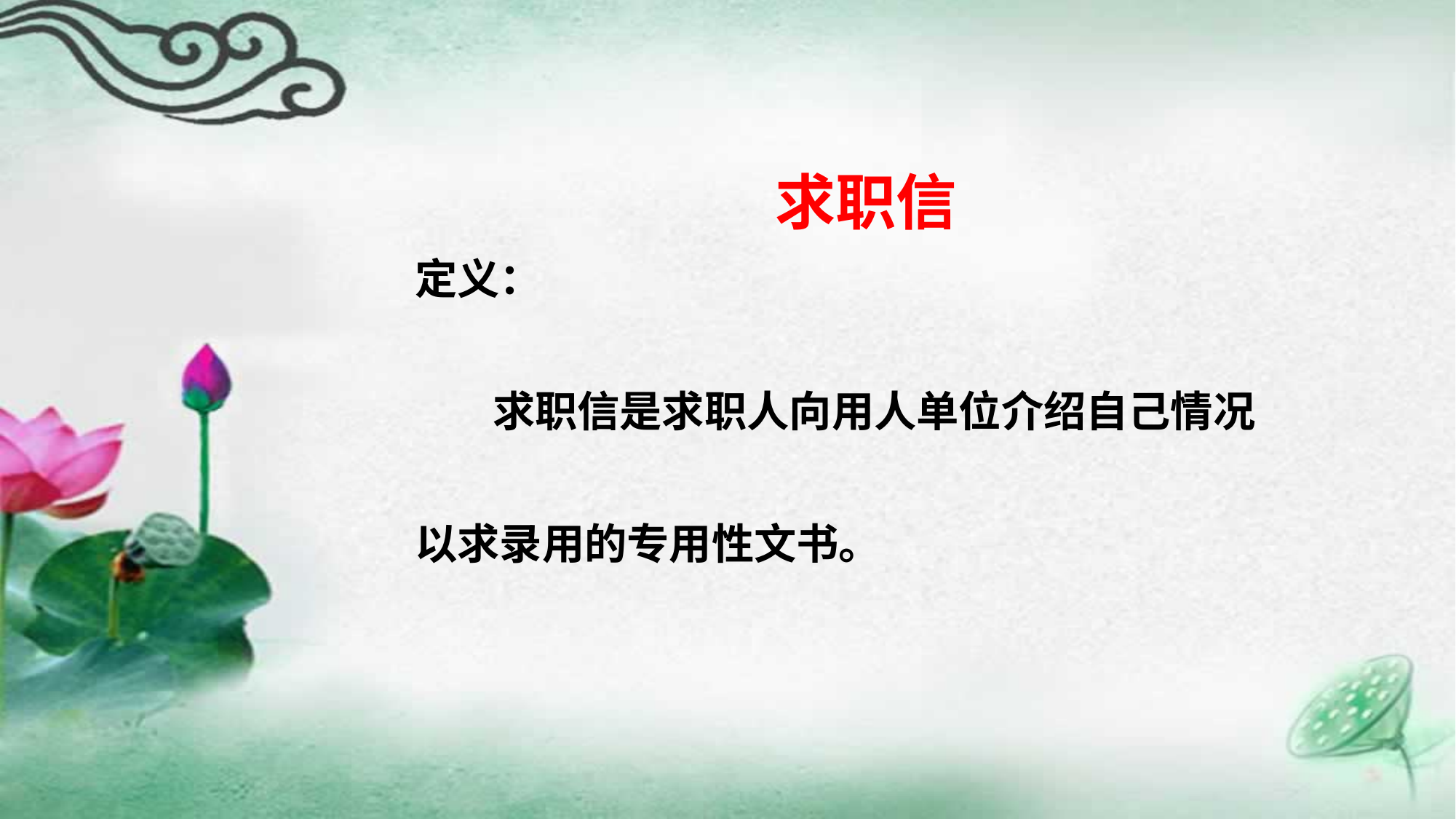

求职信
定义：

       求职信是求职人向用人单位介绍自己情况

以求录用的专用性文书。